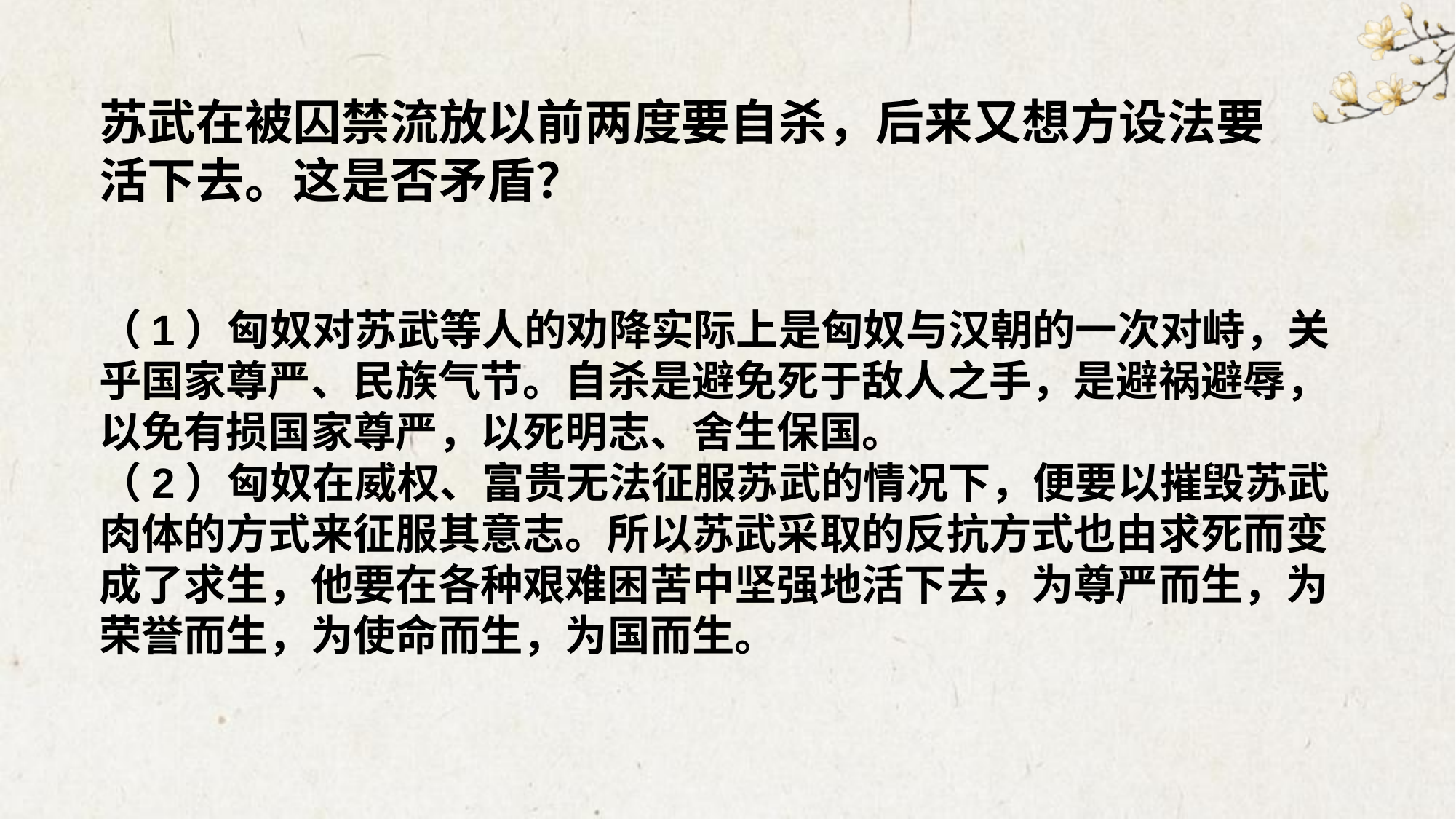

苏武在被囚禁流放以前两度要自杀，后来又想方设法要活下去。这是否矛盾？
（1）匈奴对苏武等人的劝降实际上是匈奴与汉朝的一次对峙，关乎国家尊严、民族气节。自杀是避免死于敌人之手，是避祸避辱，以免有损国家尊严，以死明志、舍生保国。
（2）匈奴在威权、富贵无法征服苏武的情况下，便要以摧毁苏武肉体的方式来征服其意志。所以苏武采取的反抗方式也由求死而变成了求生，他要在各种艰难困苦中坚强地活下去，为尊严而生，为荣誉而生，为使命而生，为国而生。